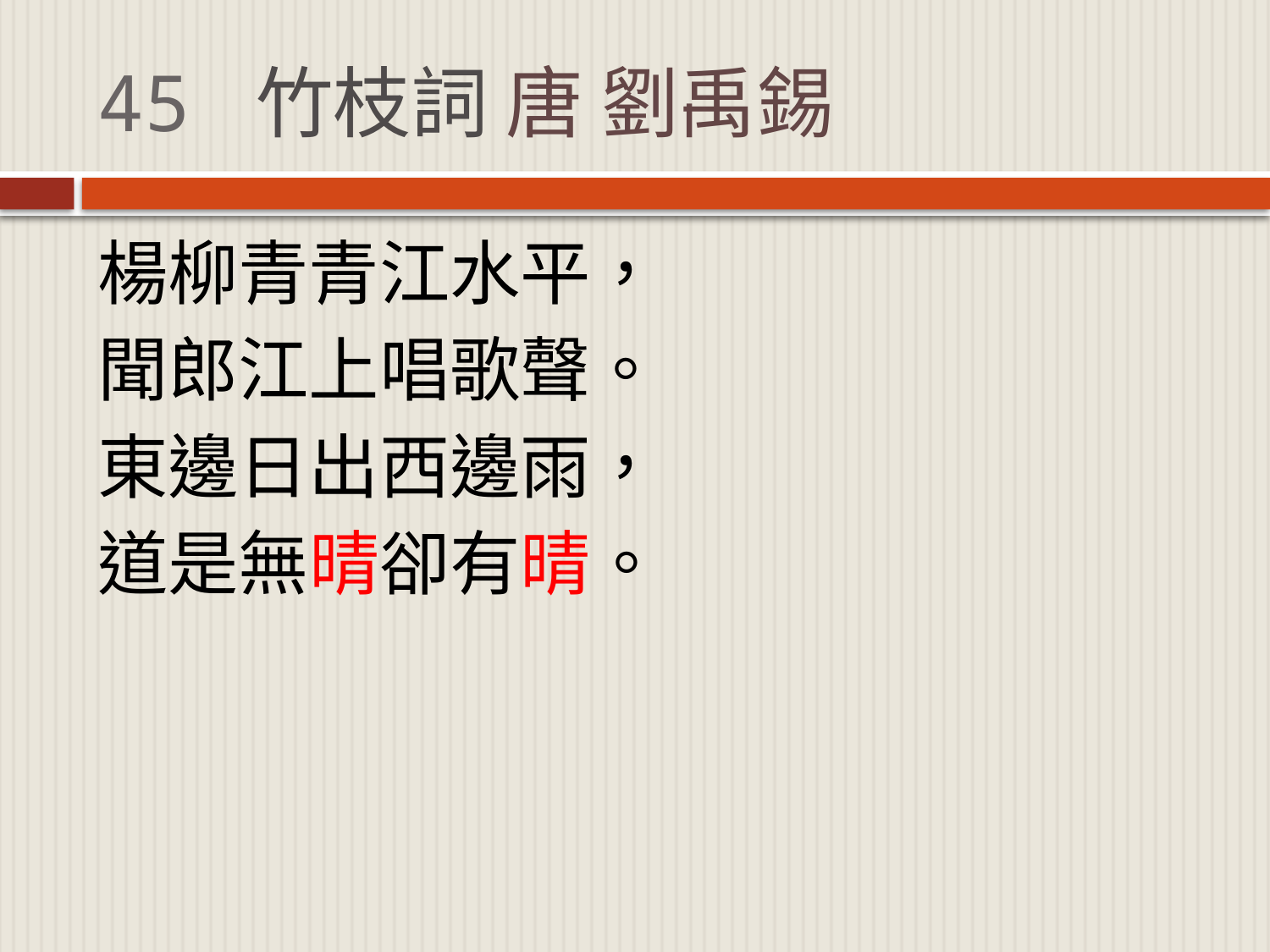

# 45 竹枝詞 唐 劉禹錫
楊柳青青江水平，
聞郎江上唱歌聲。
東邊日出西邊雨，
道是無晴卻有晴。